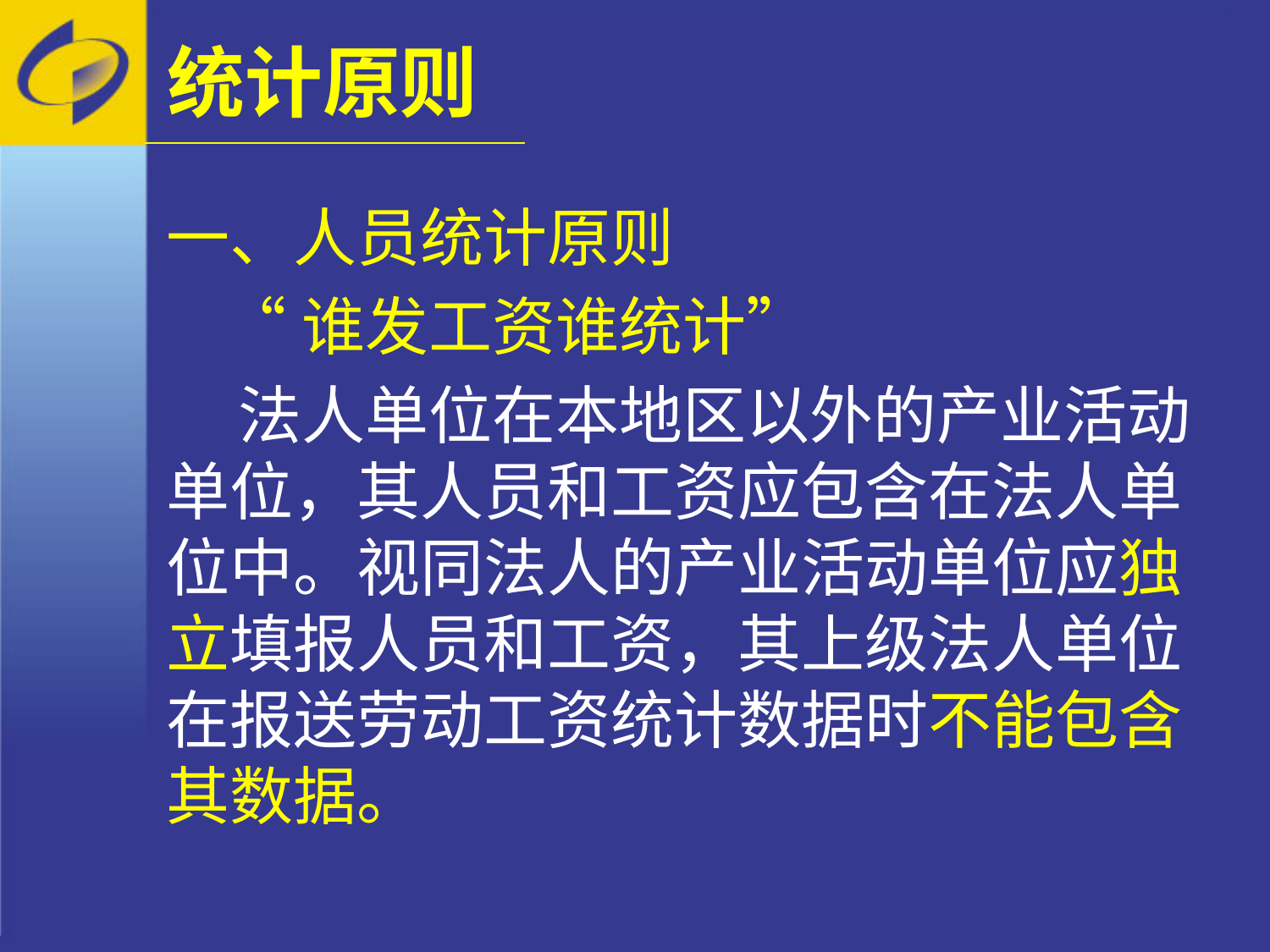

统计原则
一、人员统计原则
    “谁发工资谁统计”
    法人单位在本地区以外的产业活动单位，其人员和工资应包含在法人单位中。视同法人的产业活动单位应独立填报人员和工资，其上级法人单位在报送劳动工资统计数据时不能包含其数据。